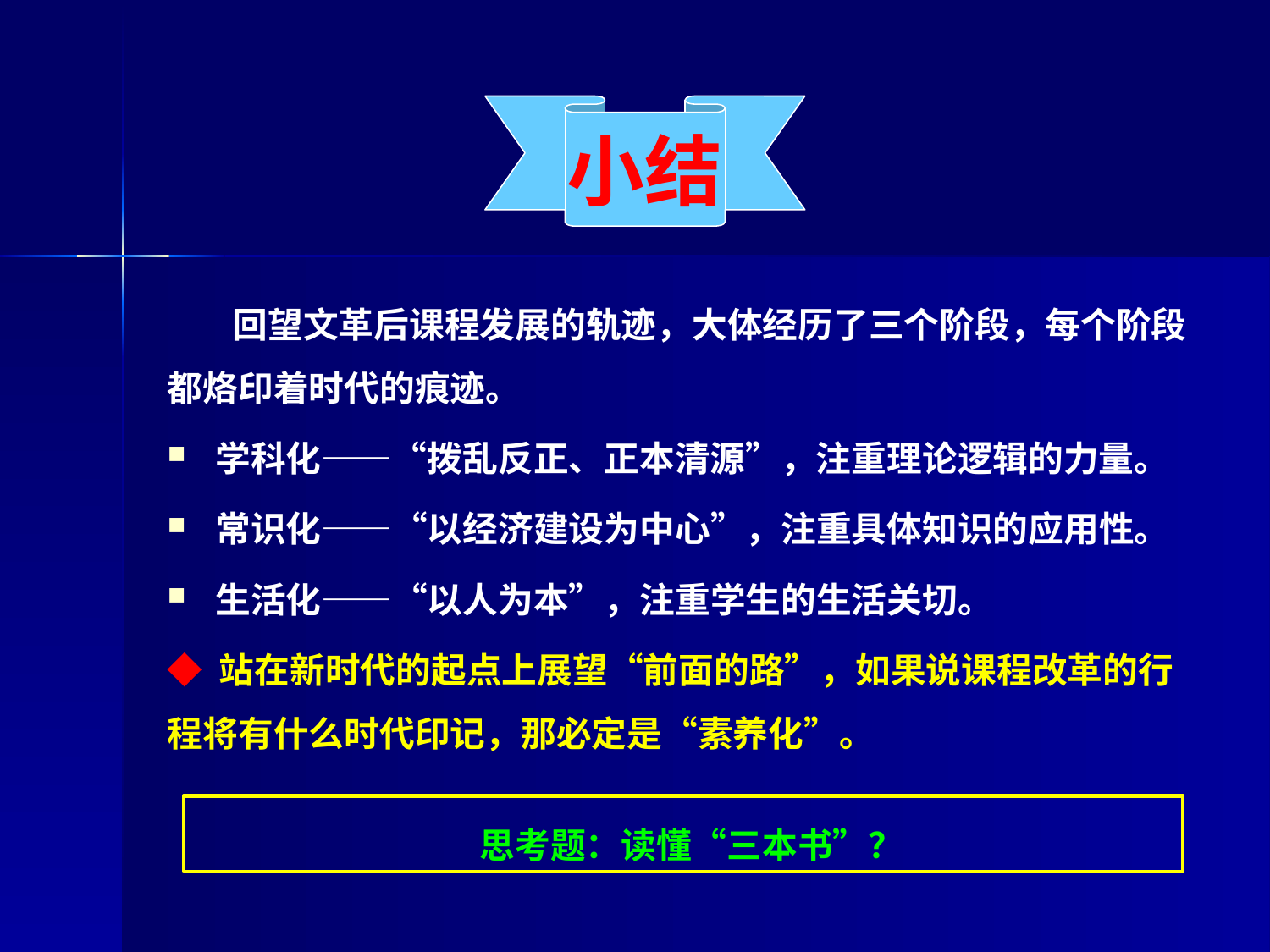

小结
       回望文革后课程发展的轨迹，大体经历了三个阶段，每个阶段都烙印着时代的痕迹。
学科化——“拨乱反正、正本清源”，注重理论逻辑的力量。
常识化——“以经济建设为中心”，注重具体知识的应用性。
生活化——“以人为本”，注重学生的生活关切。
◆ 站在新时代的起点上展望“前面的路”，如果说课程改革的行程将有什么时代印记，那必定是“素养化”。
 思考题：读懂“三本书”？